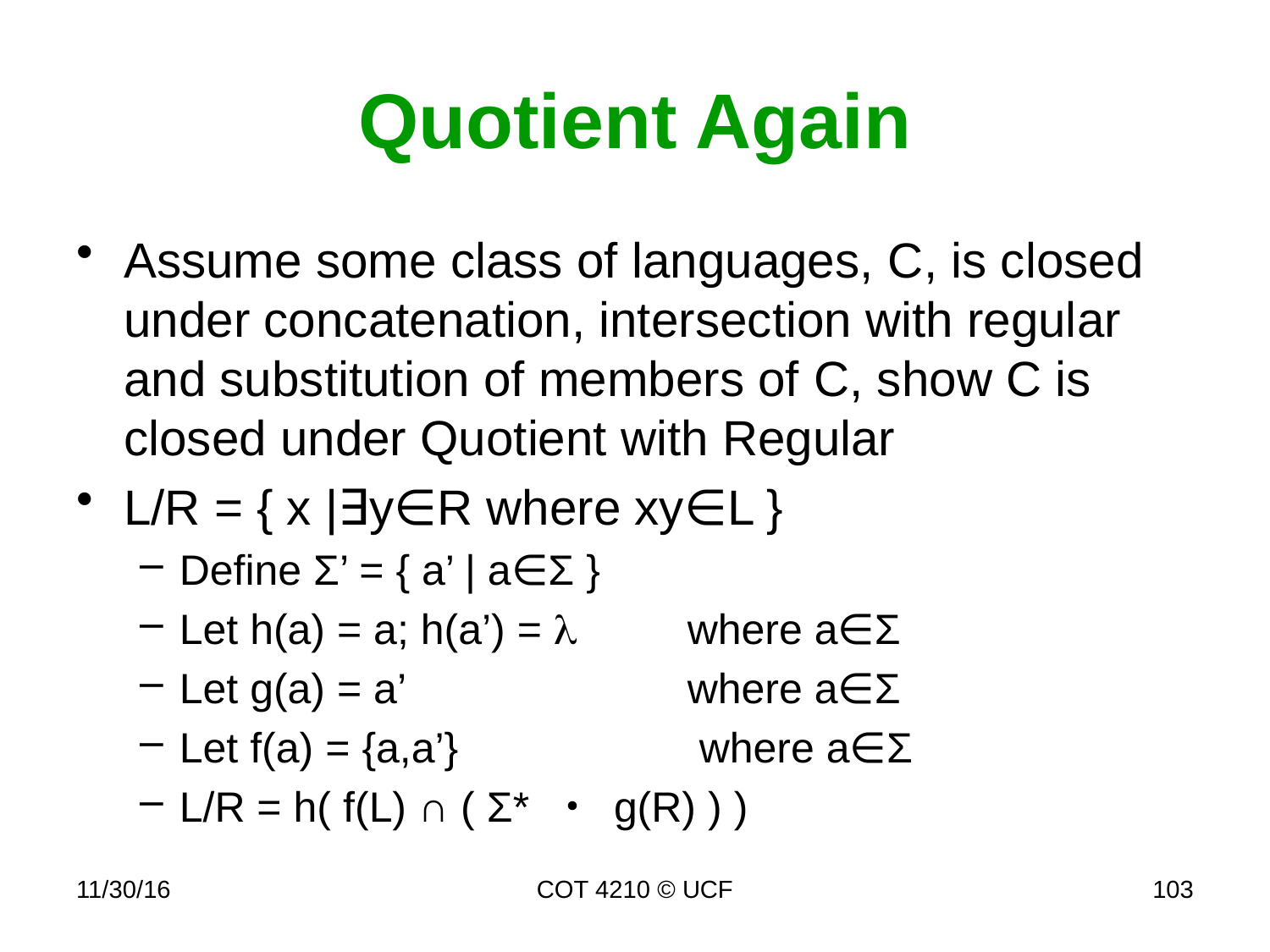

# Quotient Again
Assume some class of languages, C, is closed under concatenation, intersection with regular and substitution of members of C, show C is closed under Quotient with Regular
L/R = { x |∃y∈R where xy∈L }
Define Σ’ = { a’ | a∈Σ }
Let h(a) = a; h(a’) = λ 	where a∈Σ
Let g(a) = a’			where a∈Σ
Let f(a) = {a,a’}		 where a∈Σ
L/R = h( f(L) ∩ ( Σ* ・ g(R) ) )
11/30/16
COT 4210 © UCF
103